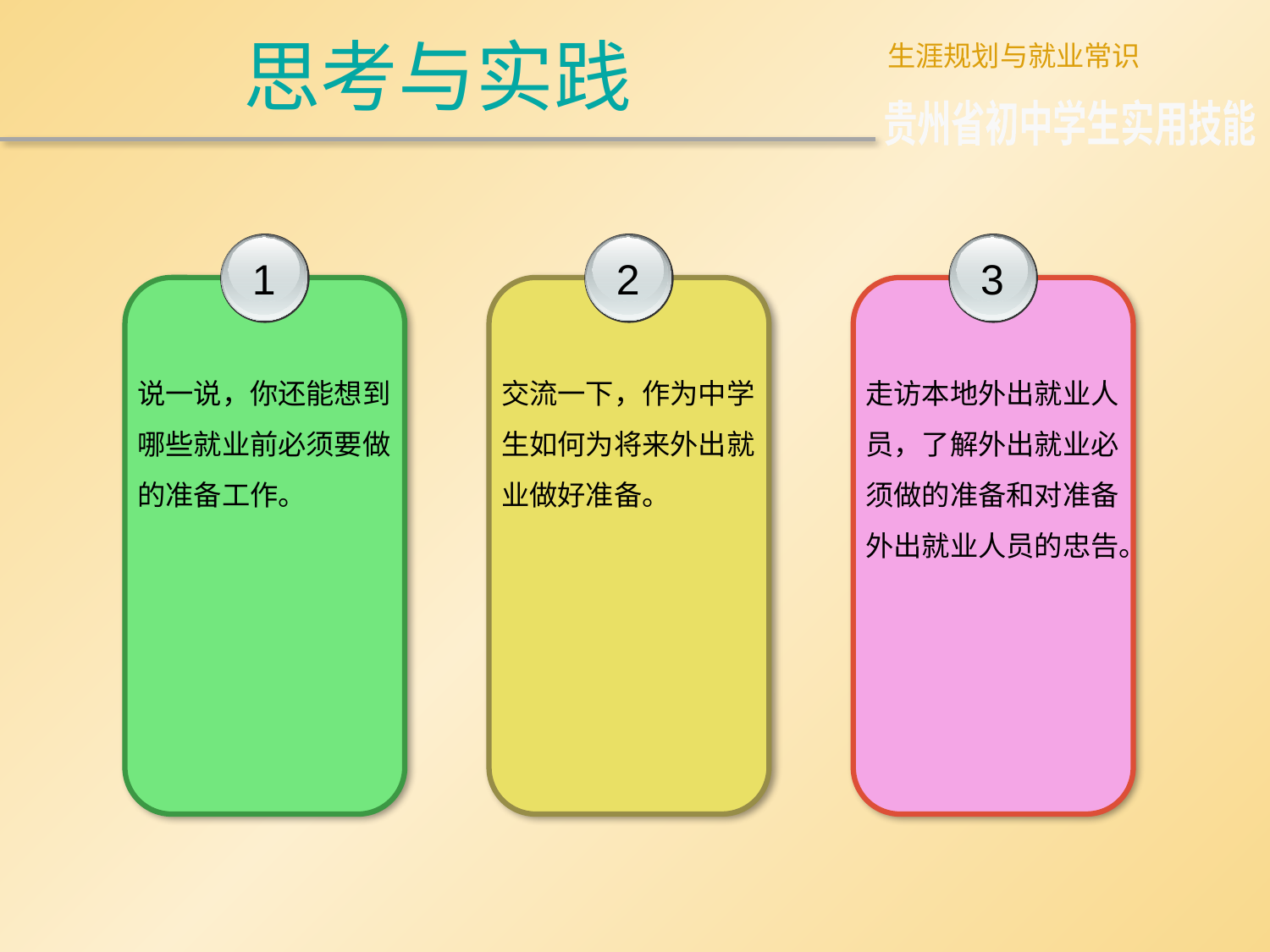

思考与实践
生涯规划与就业常识
贵州省初中学生实用技能

1

说一说，你还能想到哪些就业前必须要做的准备工作。

2

交流一下，作为中学生如何为将来外出就业做好准备。

3

走访本地外出就业人员，了解外出就业必须做的准备和对准备外出就业人员的忠告。